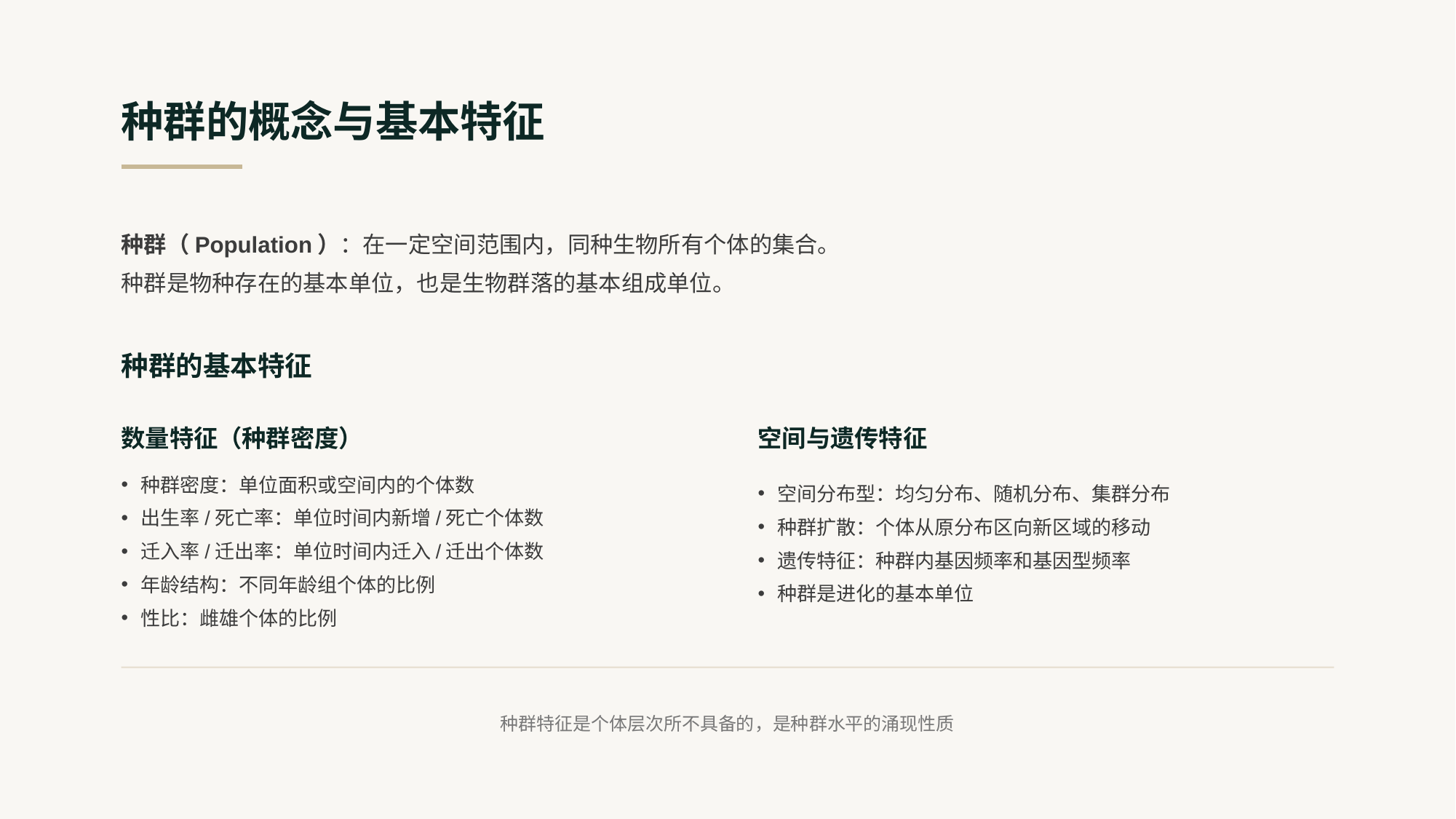

种群的概念与基本特征
种群（Population）：在一定空间范围内，同种生物所有个体的集合。
种群是物种存在的基本单位，也是生物群落的基本组成单位。
种群的基本特征
数量特征（种群密度）
空间与遗传特征
种群密度：单位面积或空间内的个体数
出生率/死亡率：单位时间内新增/死亡个体数
迁入率/迁出率：单位时间内迁入/迁出个体数
年龄结构：不同年龄组个体的比例
性比：雌雄个体的比例
空间分布型：均匀分布、随机分布、集群分布
种群扩散：个体从原分布区向新区域的移动
遗传特征：种群内基因频率和基因型频率
种群是进化的基本单位
种群特征是个体层次所不具备的，是种群水平的涌现性质